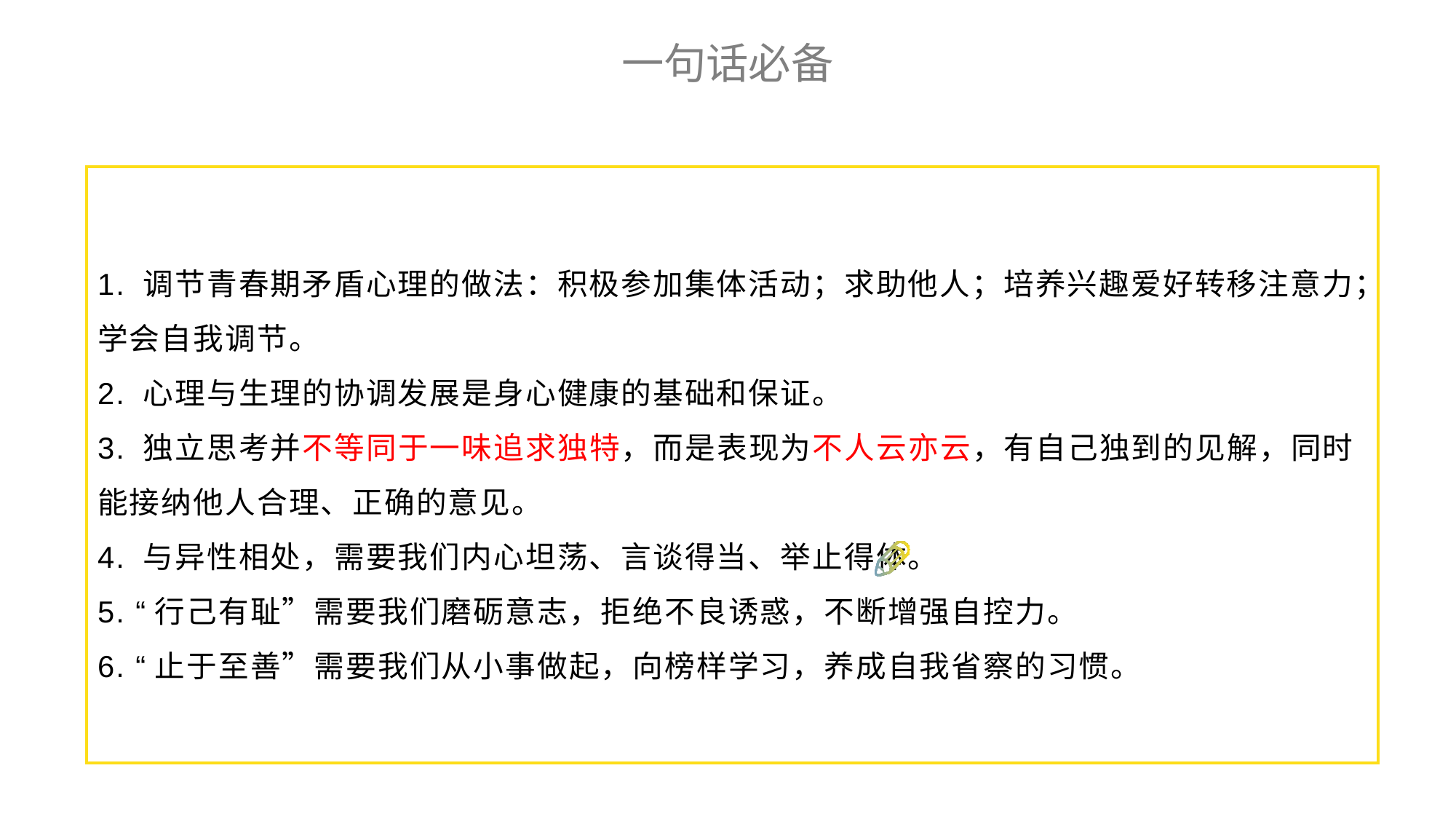

一句话必备
1. 调节青春期矛盾心理的做法：积极参加集体活动；求助他人；培养兴趣爱好转移注意力；学会自我调节。
2. 心理与生理的协调发展是身心健康的基础和保证。
3. 独立思考并不等同于一味追求独特，而是表现为不人云亦云，有自己独到的见解，同时能接纳他人合理、正确的意见。
4. 与异性相处，需要我们内心坦荡、言谈得当、举止得体。
5. “行己有耻”需要我们磨砺意志，拒绝不良诱惑，不断增强自控力。
6. “止于至善”需要我们从小事做起，向榜样学习，养成自我省察的习惯。